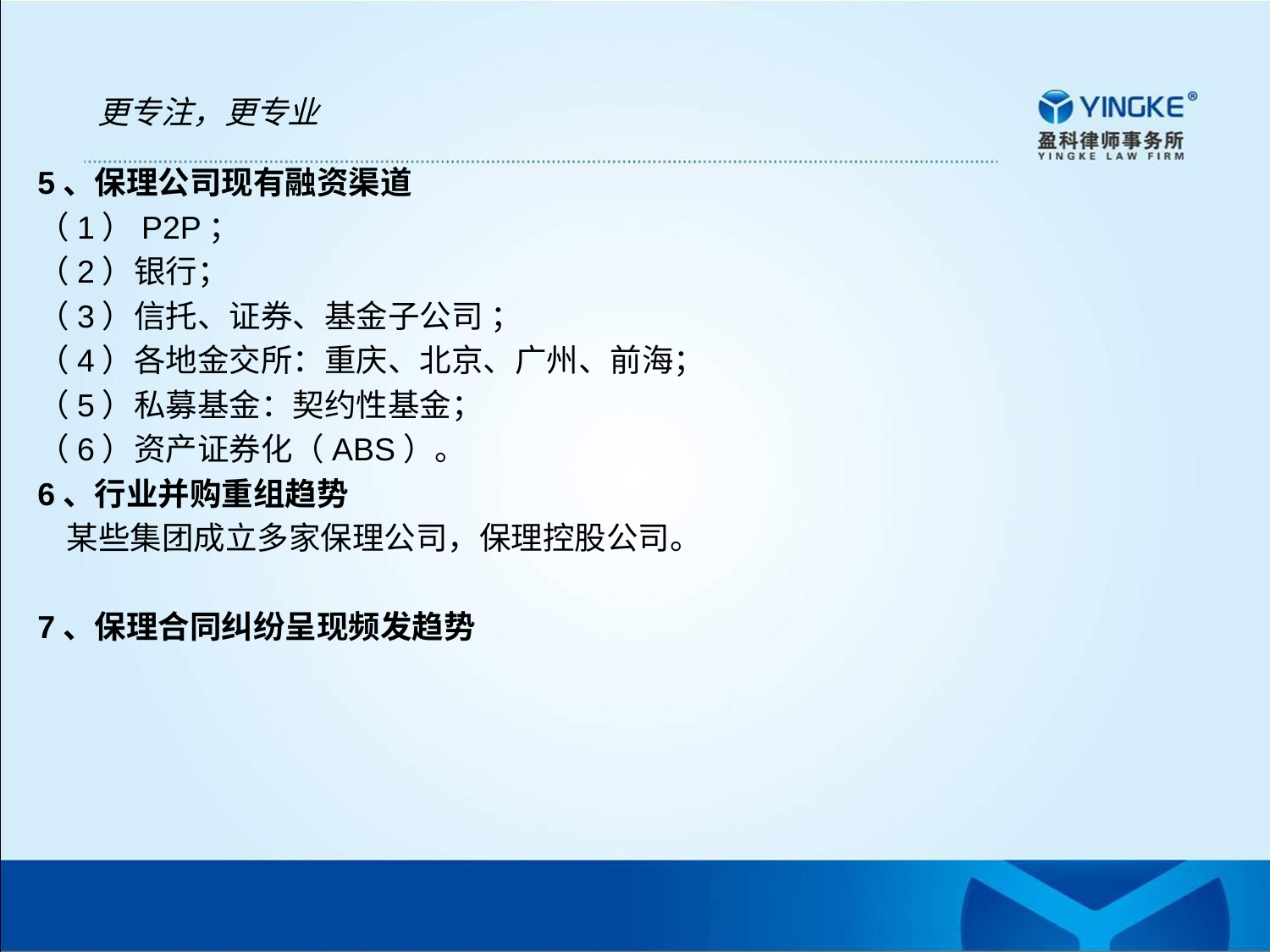

更专注，更专业
5、保理公司现有融资渠道
（1）P2P；
（2）银行；
（3）信托、证券、基金子公司 ；
（4）各地金交所：重庆、北京、广州、前海；
（5）私募基金：契约性基金；
（6）资产证券化（ABS）。
6、行业并购重组趋势
   某些集团成立多家保理公司，保理控股公司。

7、保理合同纠纷呈现频发趋势